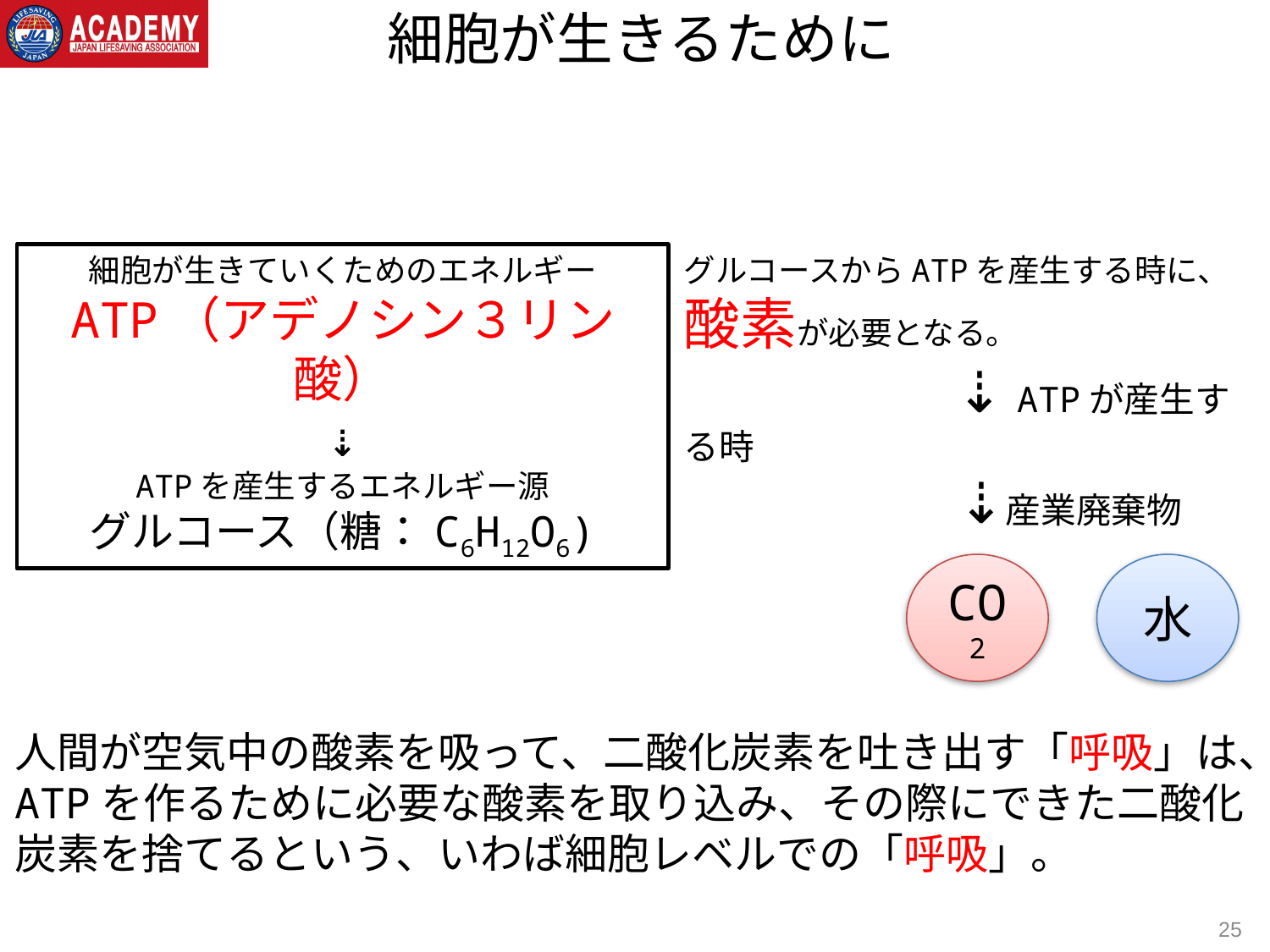

# 細胞が生きるために

細胞が生きていくためのエネルギー
ATP（アデノシン３リン酸）
⇣
ATPを産生するエネルギー源
グルコース（糖：C6H12O6)
グルコースからATPを産生する時に、
酸素が必要となる。
　                 ⇣ATPが産生する時
　　                          ⇣産業廃棄物

CO2
水
人間が空気中の酸素を吸って、二酸化炭素を吐き出す「呼吸」は、
ATPを作るために必要な酸素を取り込み、その際にできた二酸化炭素を捨てるという、いわば細胞レベルでの「呼吸」。
25